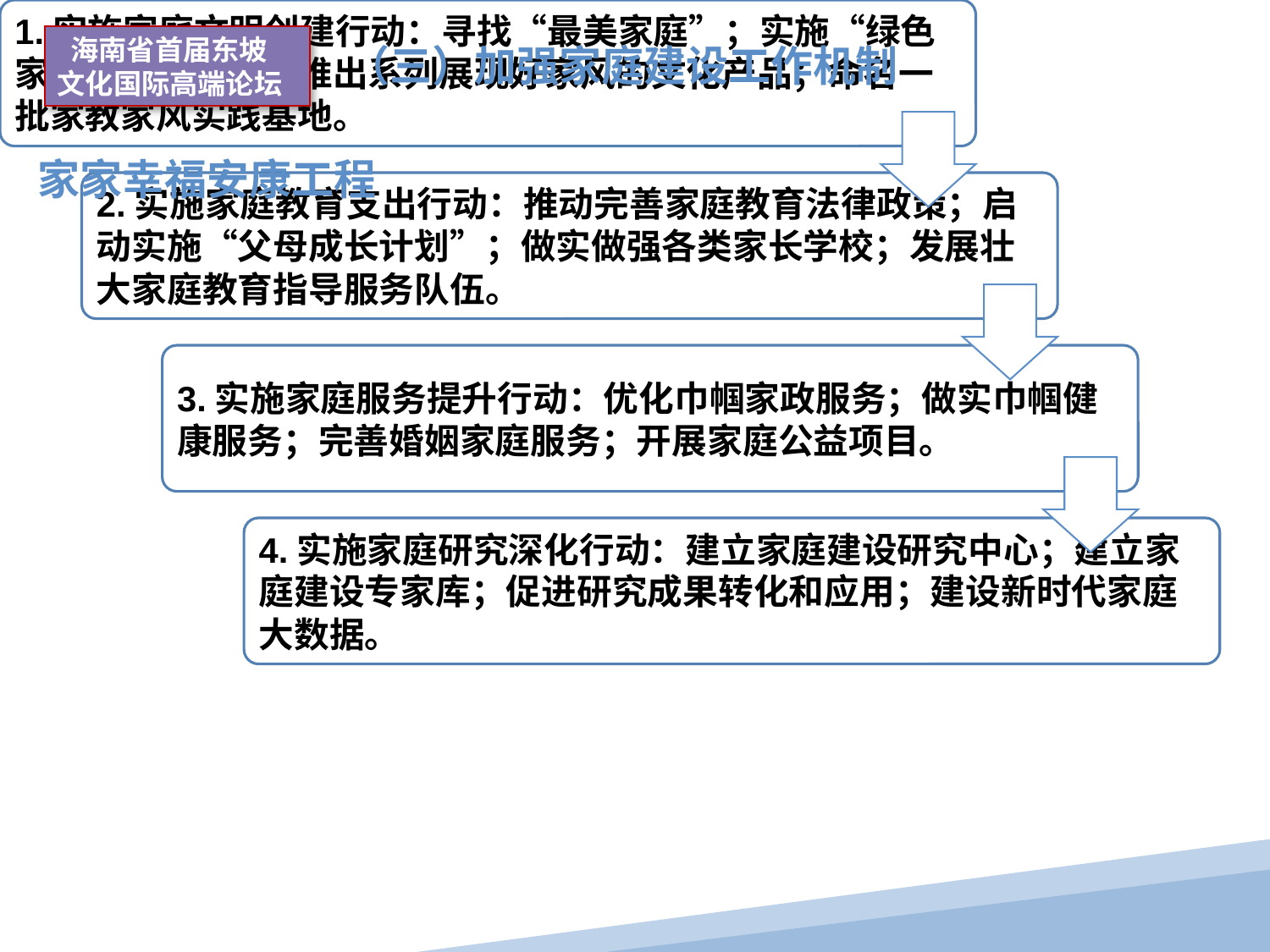

海南省首届东坡
文化国际高端论坛
（三）加强家庭建设工作机制
家家幸福安康工程
1.实施家庭文明创建行动：寻找“最美家庭”；实施“绿色家庭”创建行动；推出系列展现好家风的文化产品；命名一批家教家风实践基地。
2.实施家庭教育支出行动：推动完善家庭教育法律政策；启动实施“父母成长计划”；做实做强各类家长学校；发展壮大家庭教育指导服务队伍。
3.实施家庭服务提升行动：优化巾帼家政服务；做实巾帼健康服务；完善婚姻家庭服务；开展家庭公益项目。
4.实施家庭研究深化行动：建立家庭建设研究中心；建立家庭建设专家库；促进研究成果转化和应用；建设新时代家庭大数据。